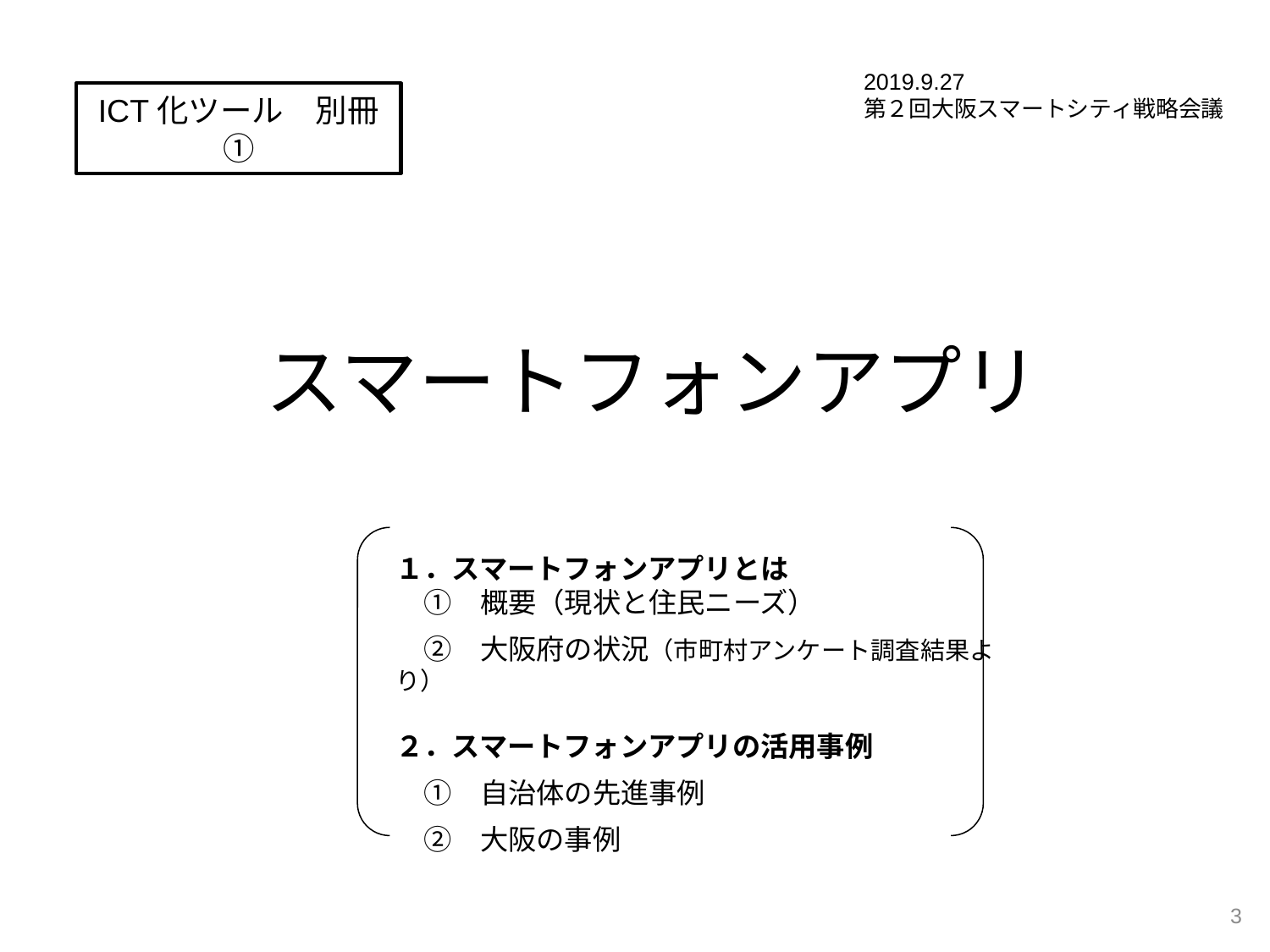

2019.9.27
第２回大阪スマートシティ戦略会議
ICT化ツール　別冊①
スマートフォンアプリ

１．スマートフォンアプリとは
　①　概要（現状と住民ニーズ）

　②　大阪府の状況（市町村アンケート調査結果より）

２．スマートフォンアプリの活用事例

　①　自治体の先進事例

　②　大阪の事例
3